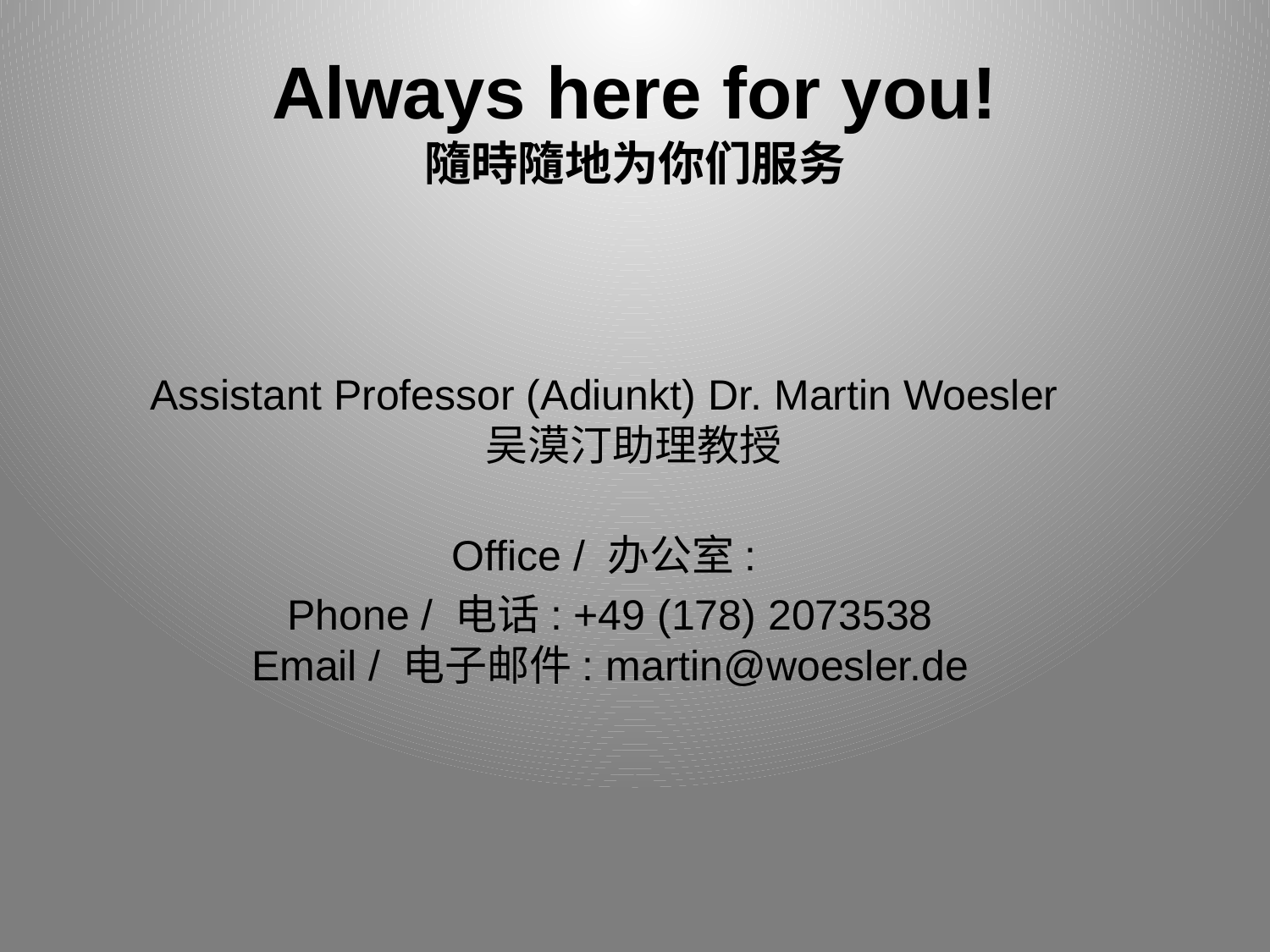

# Always here for you! 隨時隨地为你们服务
Assistant Professor (Adiunkt) Dr. Martin Woesler
吴漠汀助理教授
Office / 办公室:
Phone / 电话: +49 (178) 2073538
Email / 电子邮件: martin@woesler.de